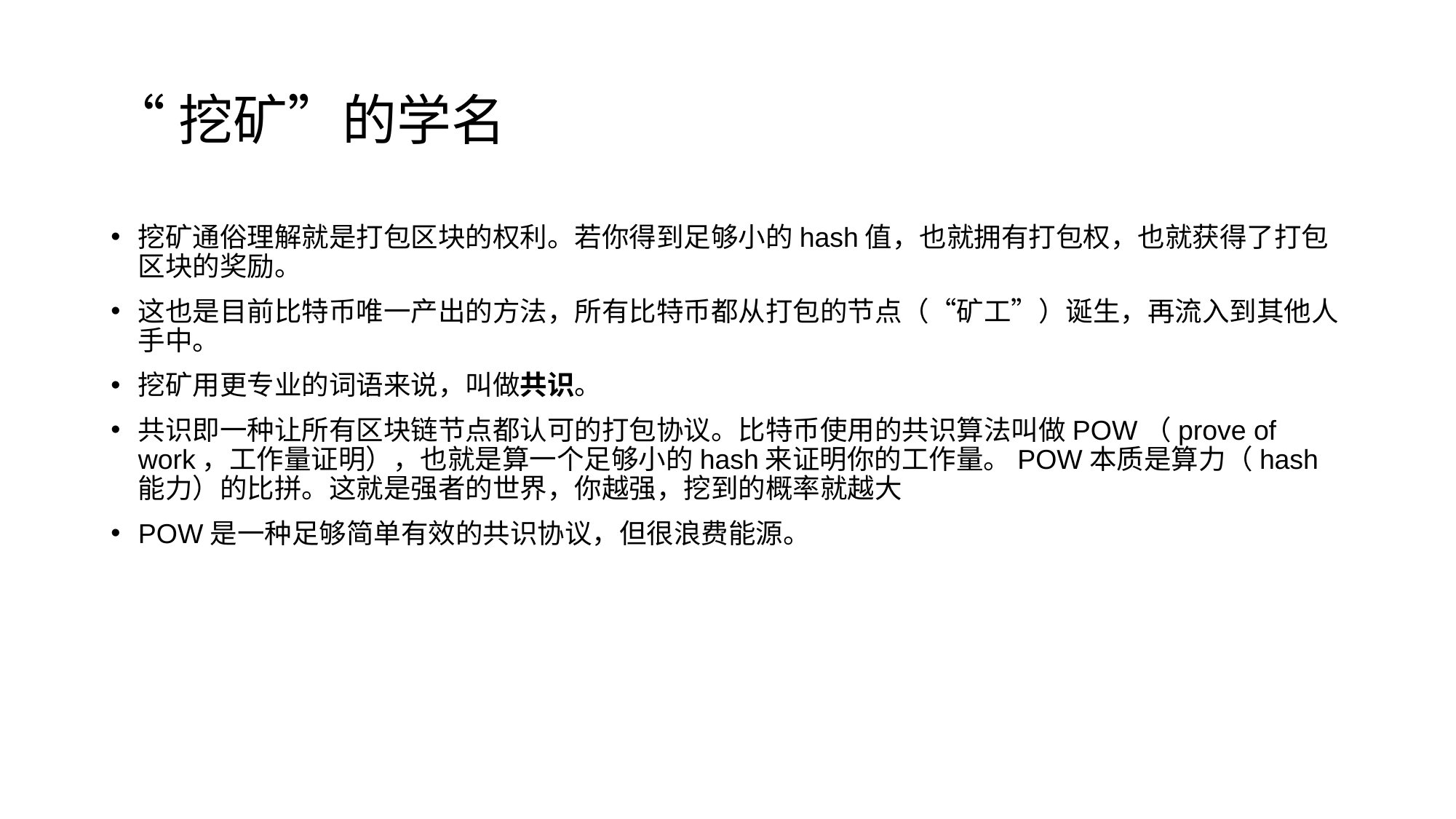

# “挖矿”的学名
挖矿通俗理解就是打包区块的权利。若你得到足够小的hash值，也就拥有打包权，也就获得了打包区块的奖励。
这也是目前比特币唯一产出的方法，所有比特币都从打包的节点（“矿工”）诞生，再流入到其他人手中。
挖矿用更专业的词语来说，叫做共识。
共识即一种让所有区块链节点都认可的打包协议。比特币使用的共识算法叫做POW（prove of work，工作量证明），也就是算一个足够小的hash来证明你的工作量。POW本质是算力（hash能力）的比拼。这就是强者的世界，你越强，挖到的概率就越大
POW是一种足够简单有效的共识协议，但很浪费能源。